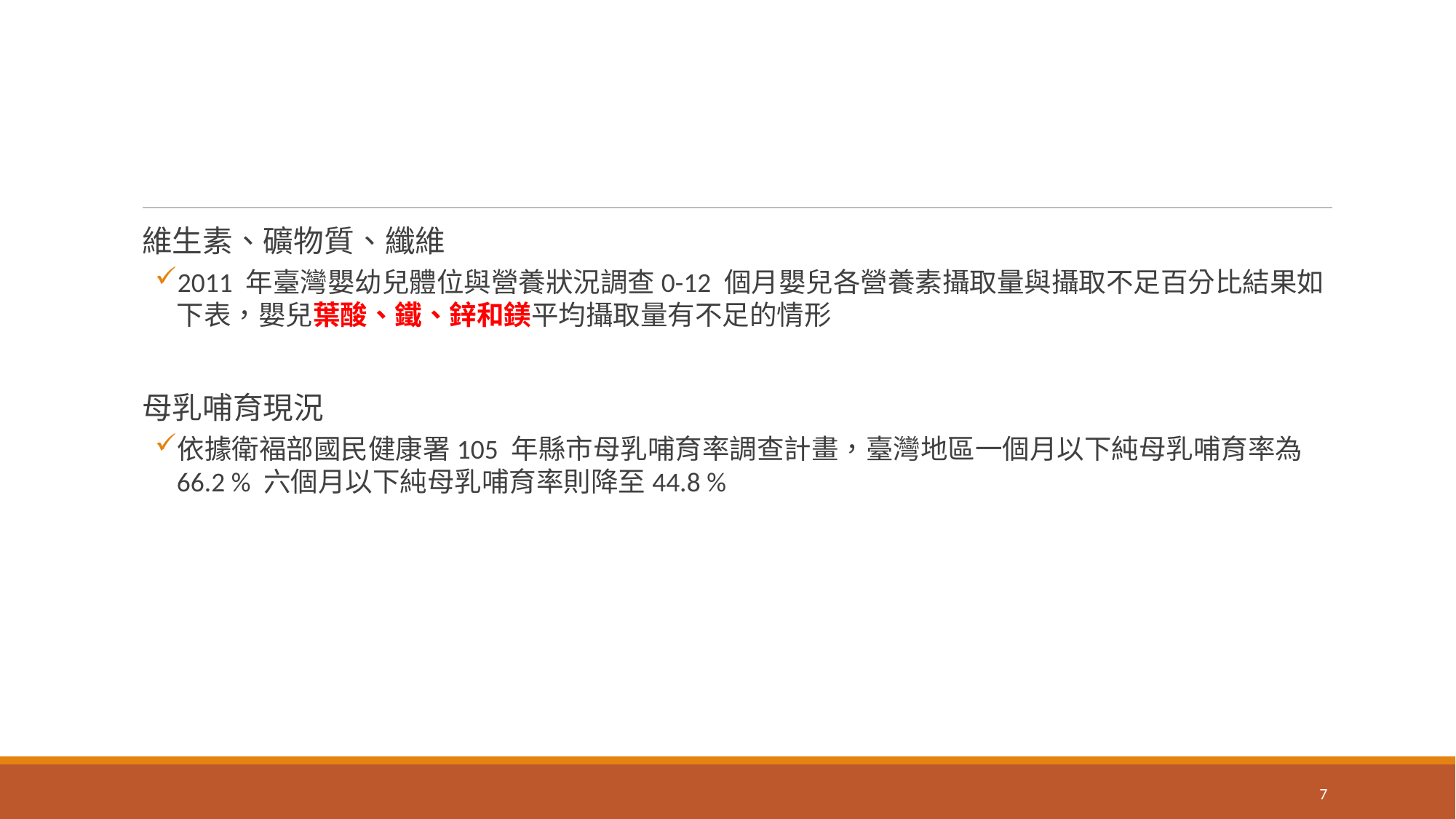

#
維生素、礦物質、纖維
2011 年臺灣嬰幼兒體位與營養狀況調查0-12 個月嬰兒各營養素攝取量與攝取不足百分比結果如下表，嬰兒葉酸、鐵、鋅和鎂平均攝取量有不足的情形

母乳哺育現況
依據衛褔部國民健康署105 年縣市母乳哺育率調查計畫，臺灣地區一個月以下純母乳哺育率為66.2 % 六個月以下純母乳哺育率則降至44.8 %
7